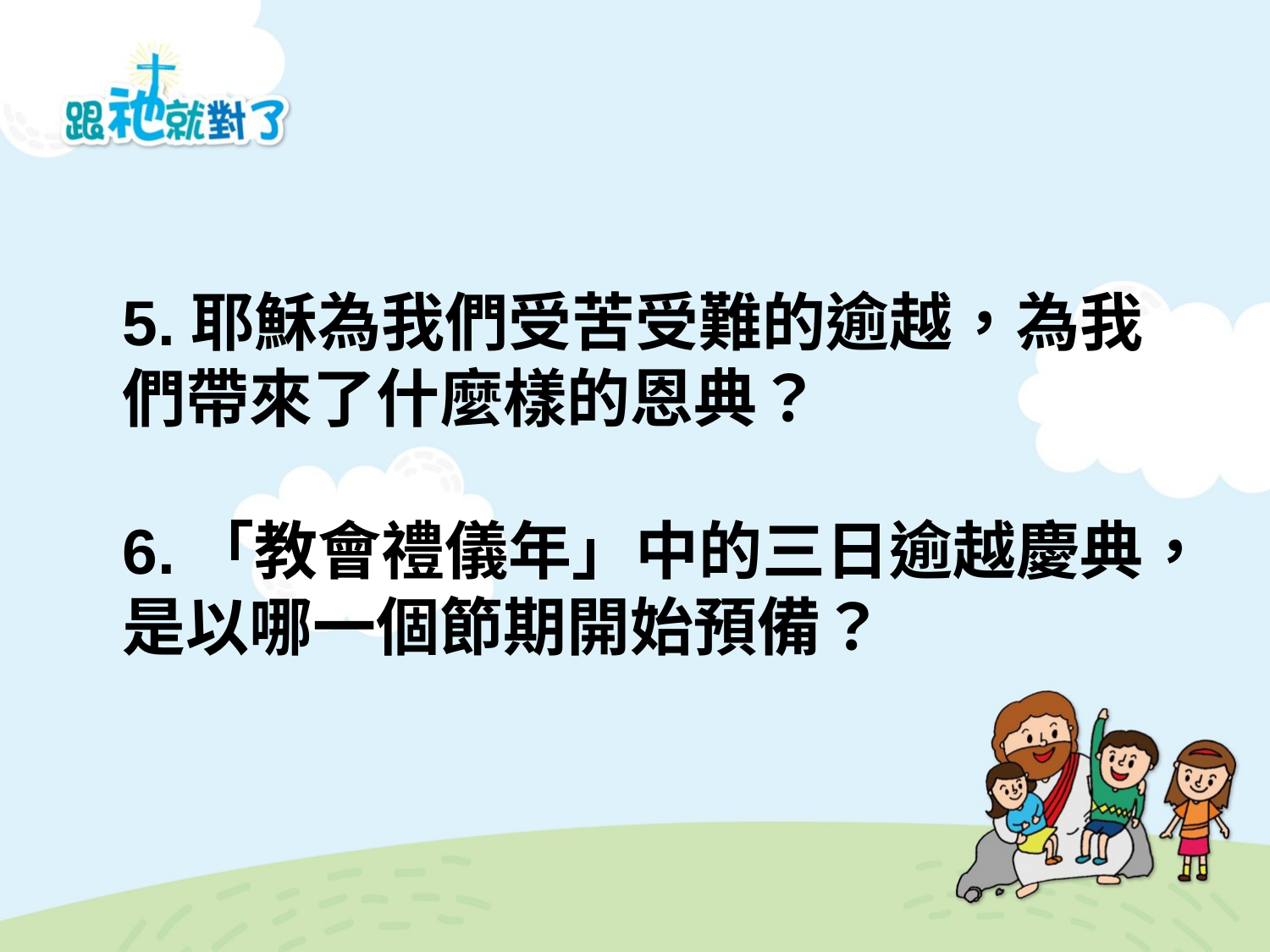

5.耶穌為我們受苦受難的逾越，為我們帶來了什麼樣的恩典？

6.「教會禮儀年」中的三日逾越慶典，是以哪一個節期開始預備？